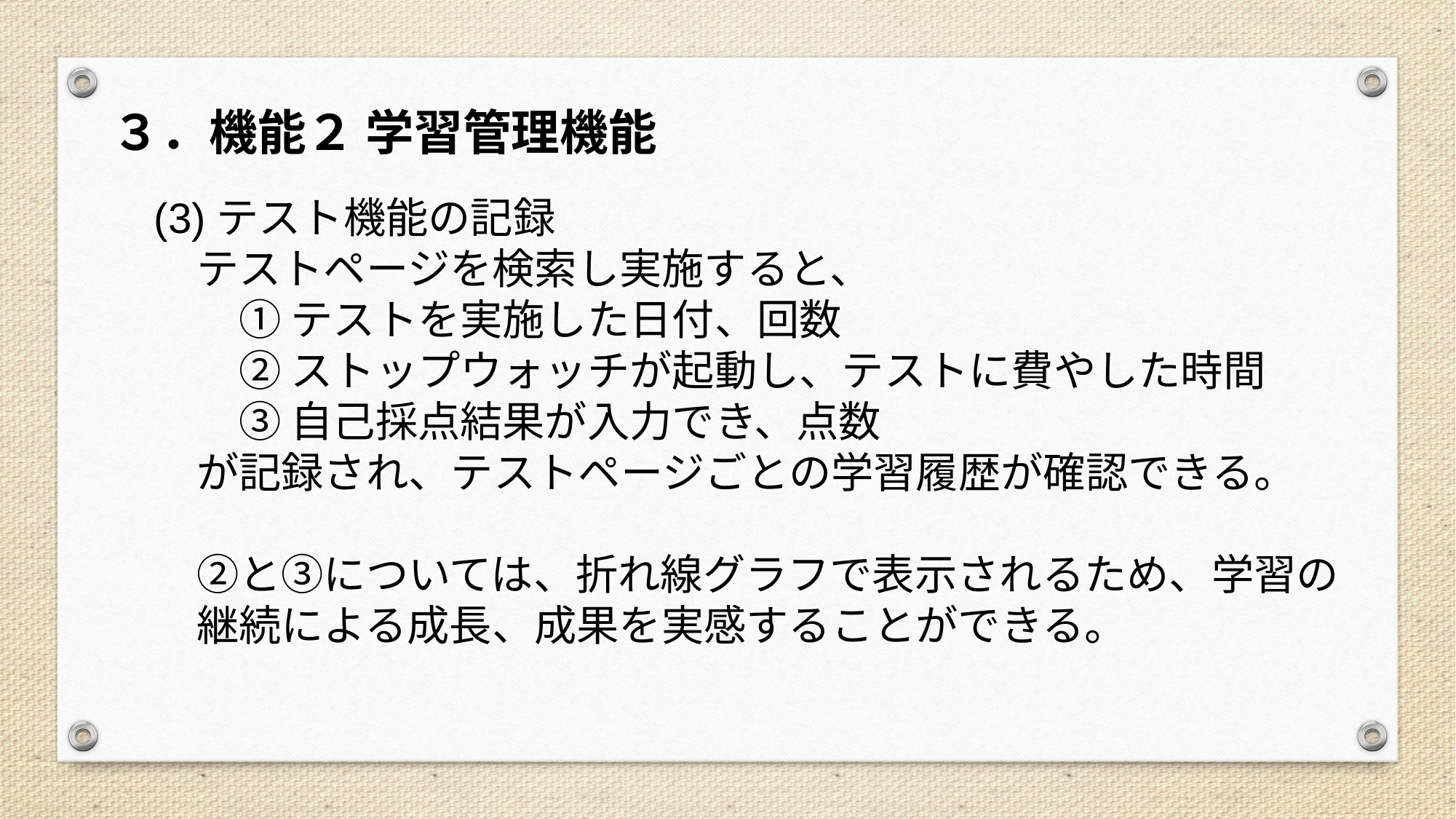

３．機能２ 学習管理機能
(3)テスト機能の記録
　テストページを検索し実施すると、
　　① テストを実施した日付、回数
　　② ストップウォッチが起動し、テストに費やした時間
　　③ 自己採点結果が入力でき、点数
　が記録され、テストページごとの学習履歴が確認できる。

　②と③については、折れ線グラフで表示されるため、学習の
　継続による成長、成果を実感することができる。